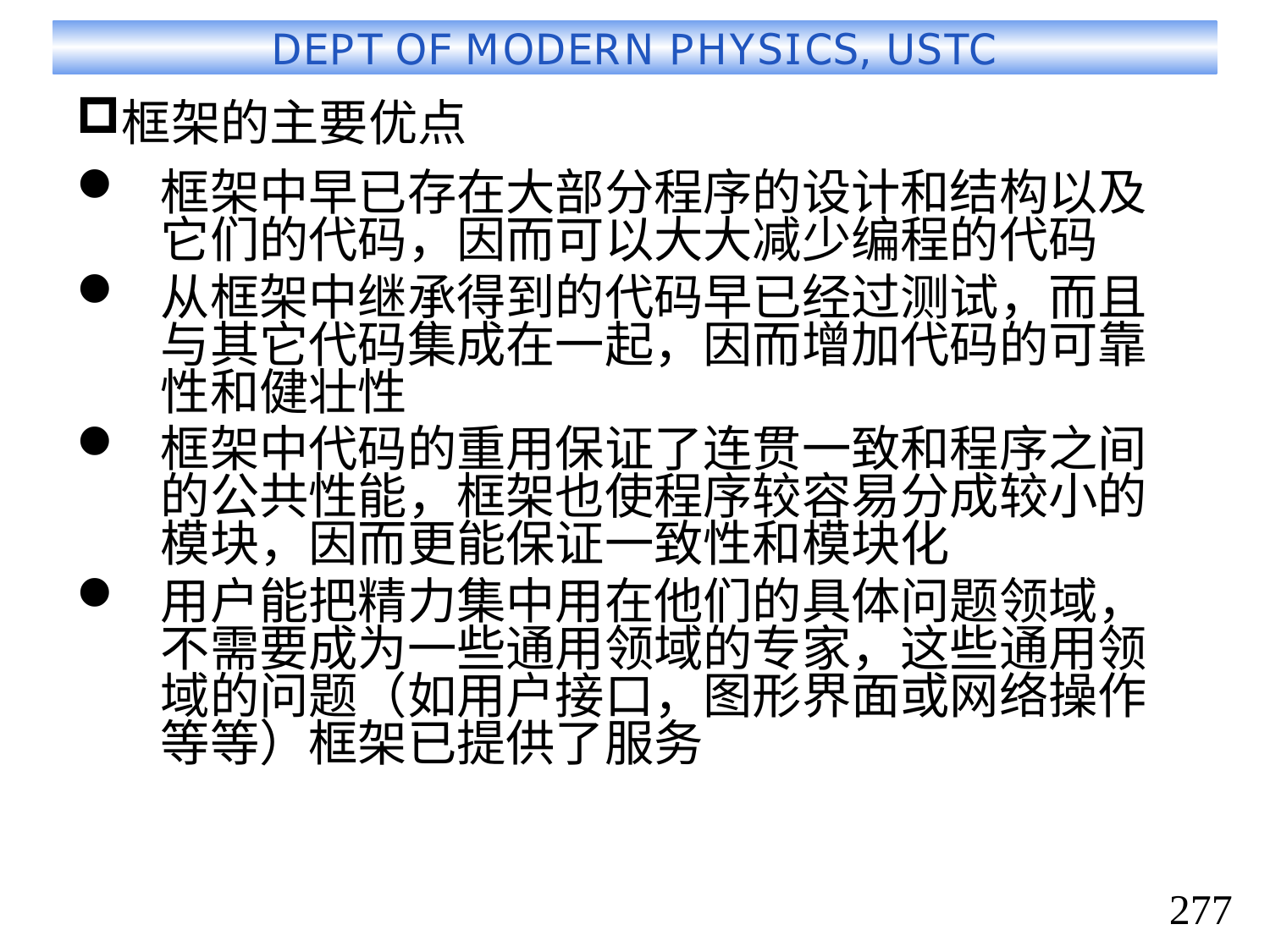

# 框架的主要优点
框架中早已存在大部分程序的设计和结构以及它们的代码，因而可以大大减少编程的代码
从框架中继承得到的代码早已经过测试，而且与其它代码集成在一起，因而增加代码的可靠性和健壮性
框架中代码的重用保证了连贯一致和程序之间的公共性能，框架也使程序较容易分成较小的模块，因而更能保证一致性和模块化
用户能把精力集中用在他们的具体问题领域，不需要成为一些通用领域的专家，这些通用领域的问题（如用户接口，图形界面或网络操作等等）框架已提供了服务